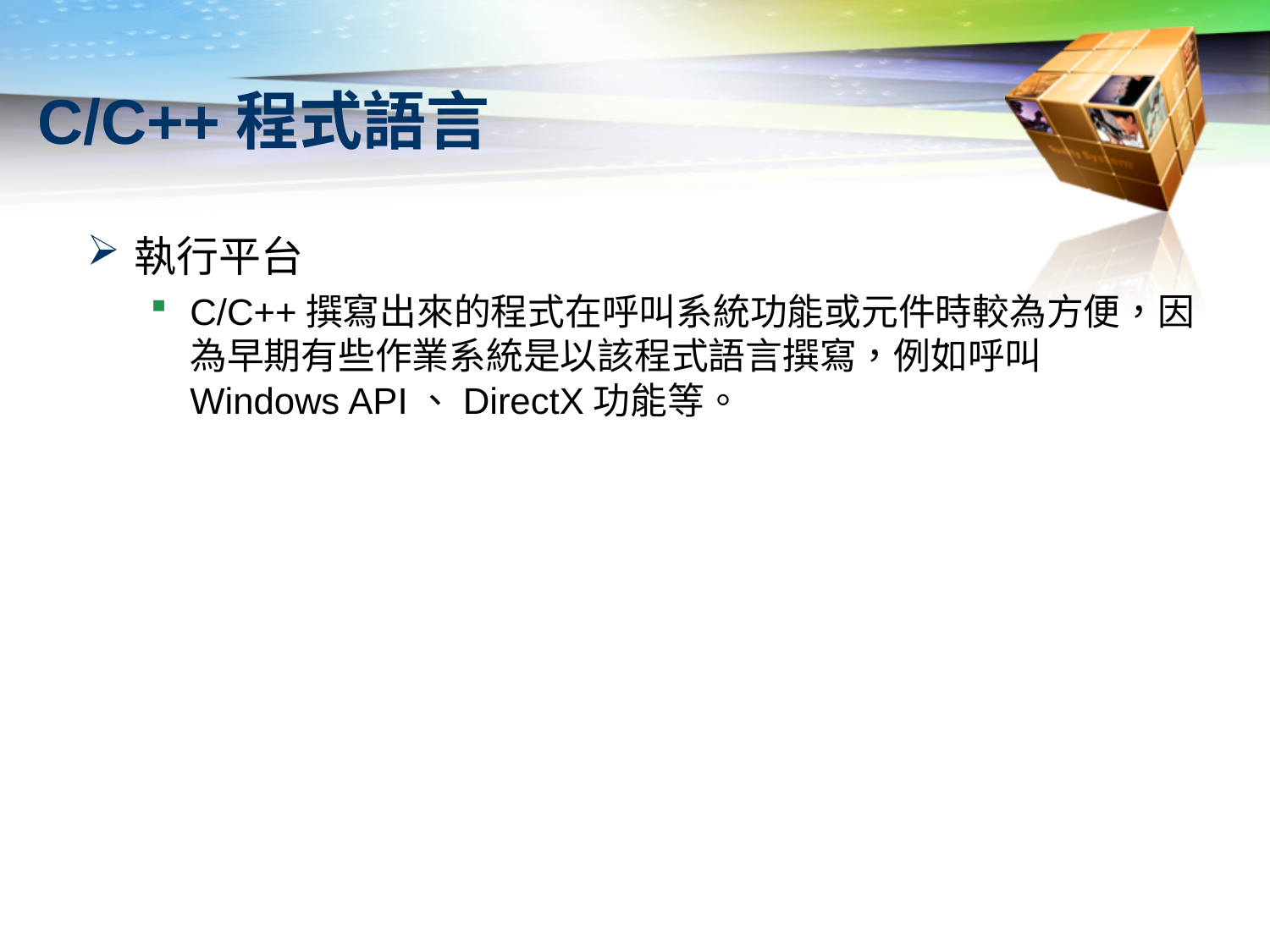

# C/C++程式語言
執行平台
C/C++撰寫出來的程式在呼叫系統功能或元件時較為方便，因為早期有些作業系統是以該程式語言撰寫，例如呼叫Windows API、DirectX功能等。